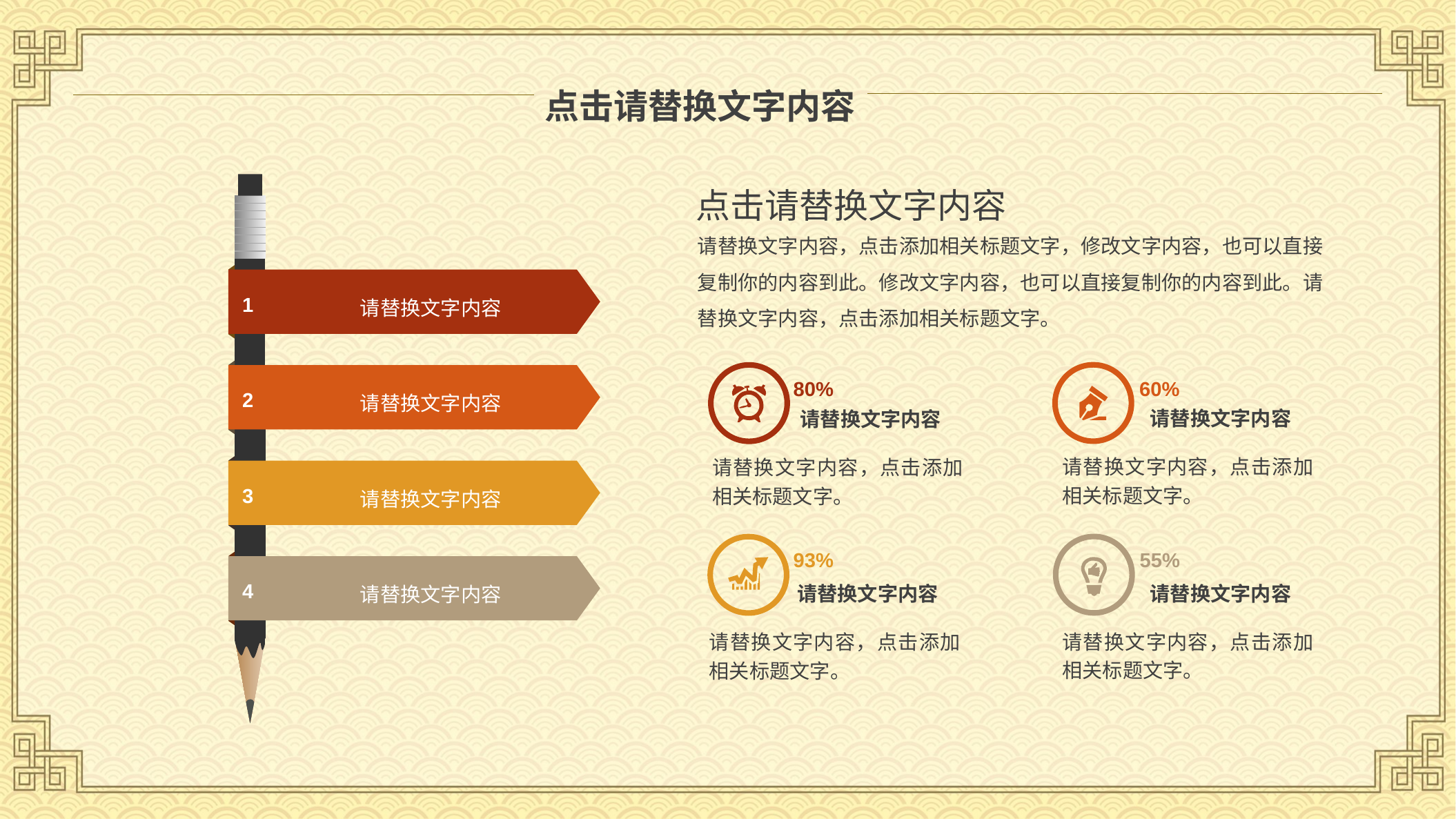

点击请替换文字内容
点击请替换文字内容
请替换文字内容，点击添加相关标题文字，修改文字内容，也可以直接复制你的内容到此。修改文字内容，也可以直接复制你的内容到此。请替换文字内容，点击添加相关标题文字。

1
请替换文字内容

2
请替换文字内容

3
请替换文字内容

4
请替换文字内容

60%
80%

请替换文字内容
请替换文字内容
请替换文字内容，点击添加相关标题文字。
请替换文字内容，点击添加相关标题文字。

55%
93%

请替换文字内容
请替换文字内容
请替换文字内容，点击添加相关标题文字。
请替换文字内容，点击添加相关标题文字。